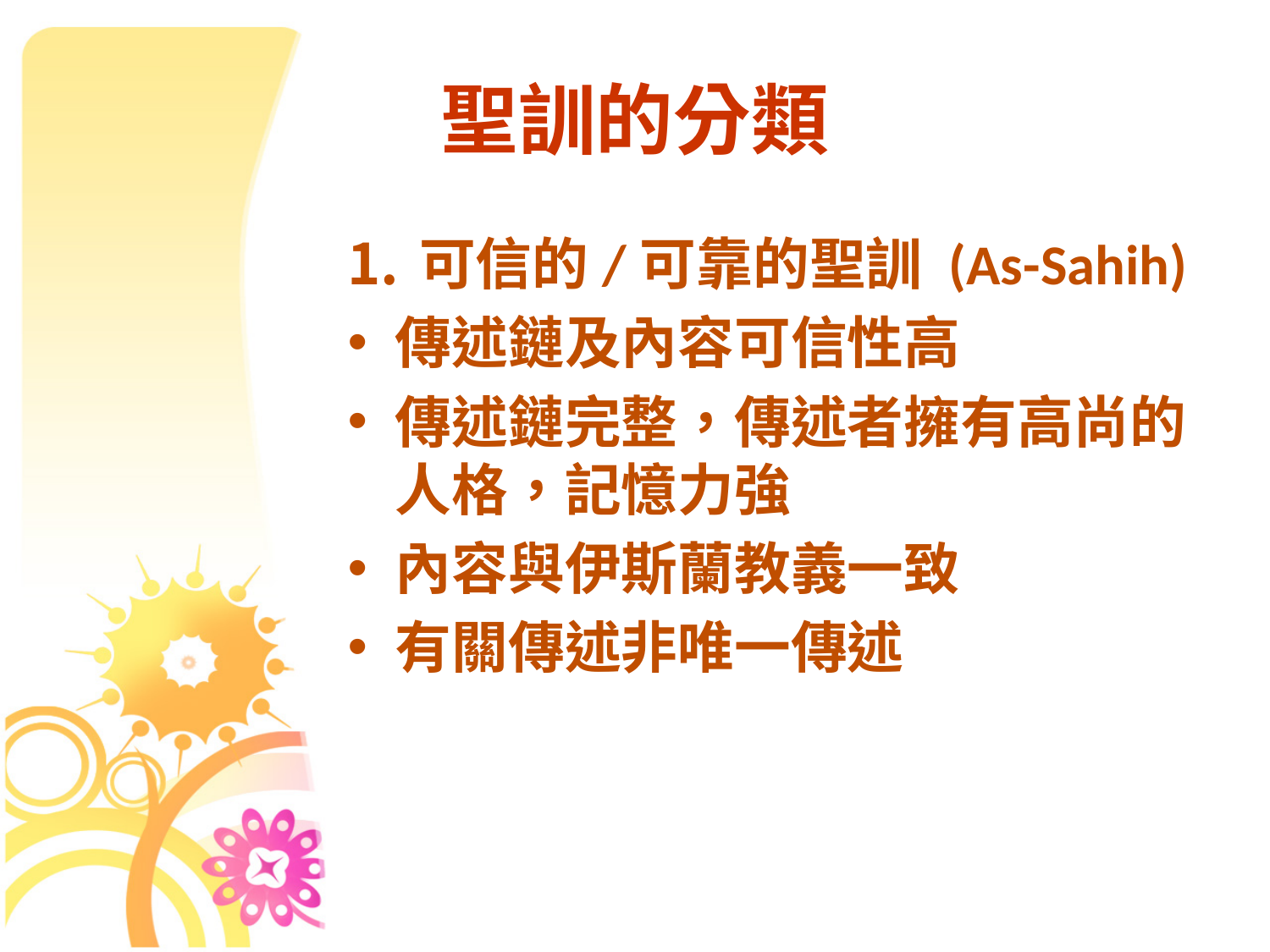

# 聖訓的分類
可信的/可靠的聖訓 (As-Sahih)
傳述鏈及內容可信性高
傳述鏈完整，傳述者擁有高尚的人格，記憶力強
內容與伊斯蘭教義一致
有關傳述非唯一傳述